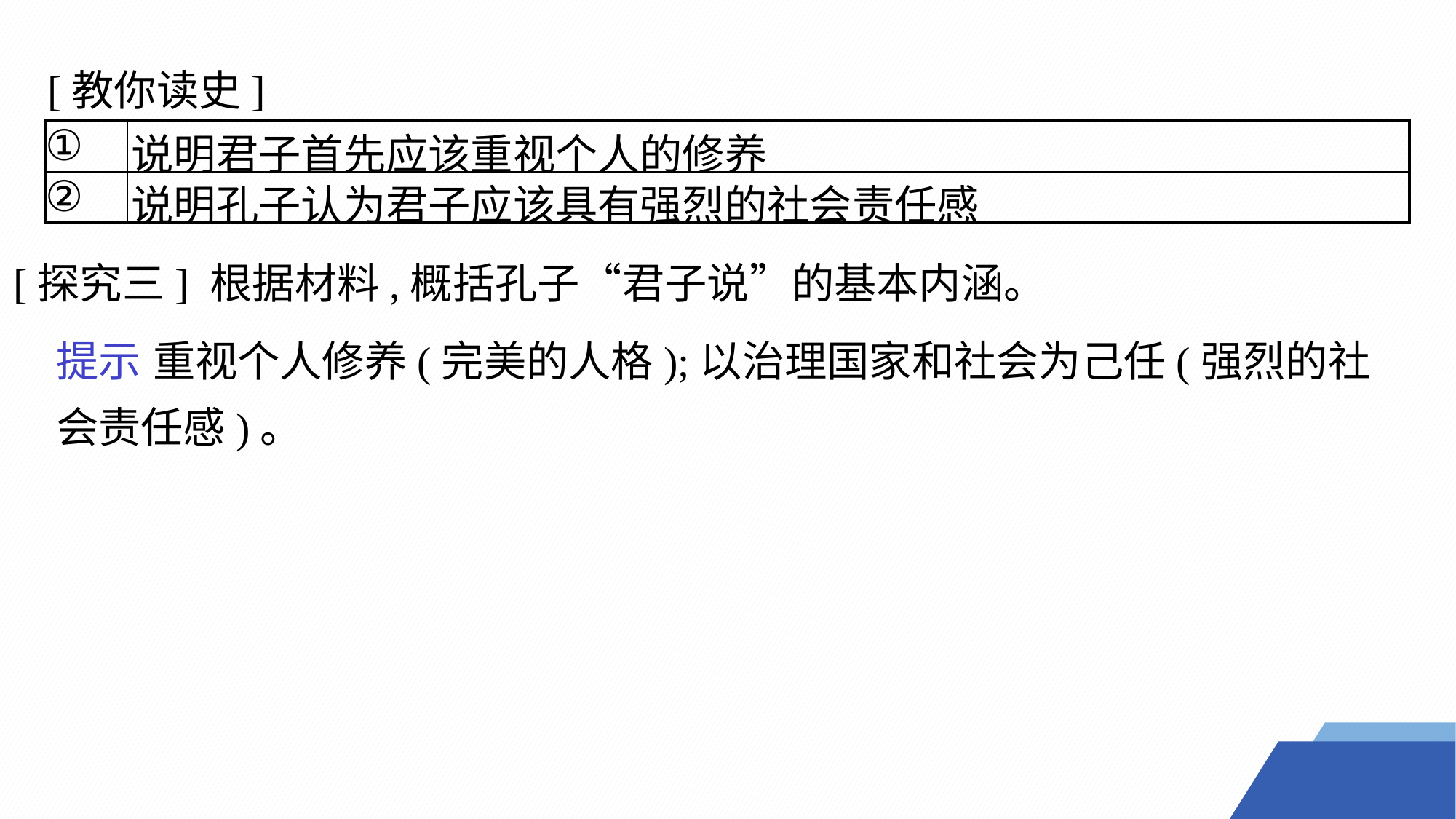

[教你读史]
| ① | 说明君子首先应该重视个人的修养 |
| --- | --- |
| ② | 说明孔子认为君子应该具有强烈的社会责任感 |
[探究三] 根据材料,概括孔子“君子说”的基本内涵。
提示 重视个人修养(完美的人格);以治理国家和社会为己任(强烈的社会责任感)。